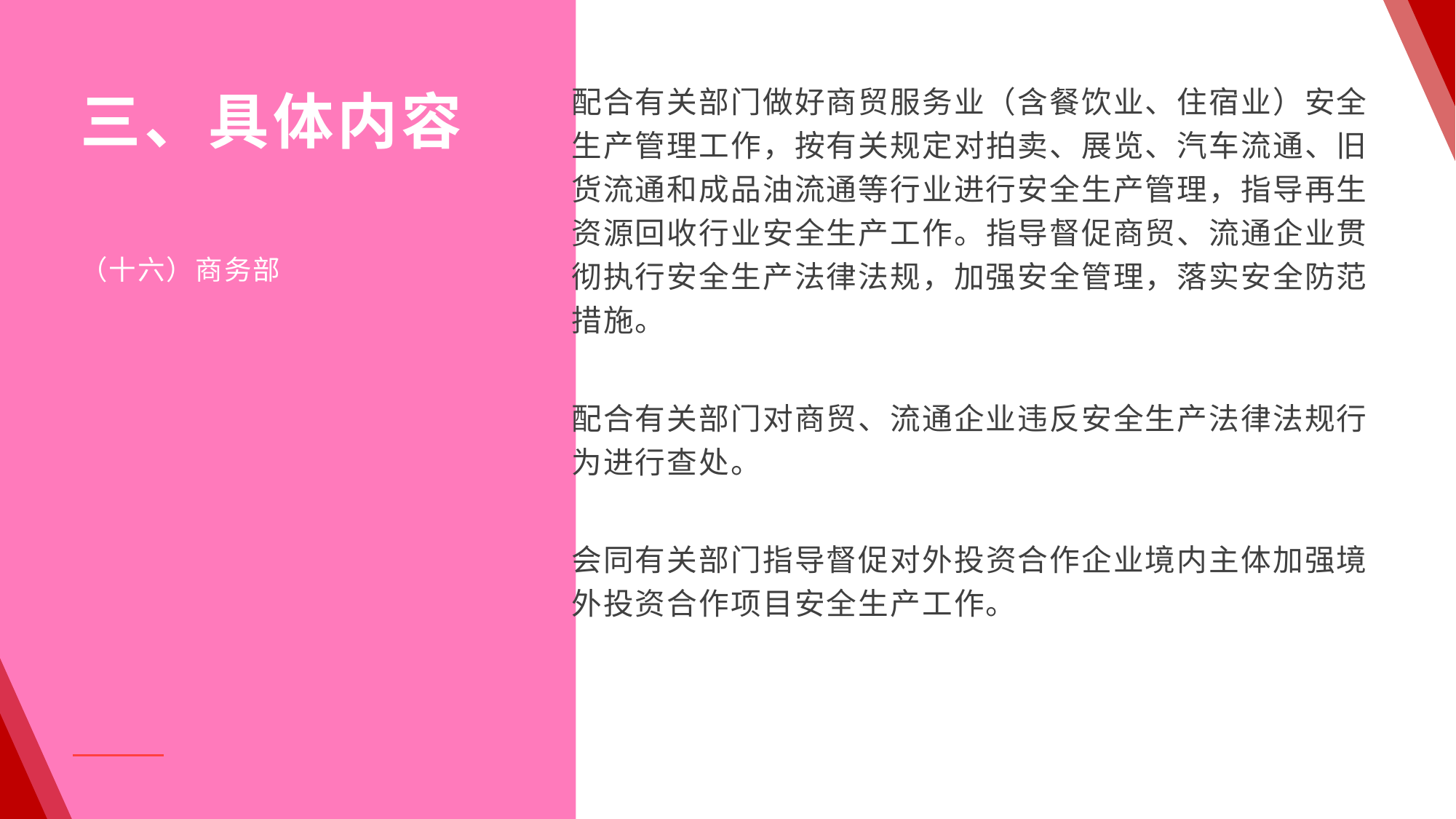

配合有关部门做好商贸服务业（含餐饮业、住宿业）安全生产管理工作，按有关规定对拍卖、展览、汽车流通、旧货流通和成品油流通等行业进行安全生产管理，指导再生资源回收行业安全生产工作。指导督促商贸、流通企业贯彻执行安全生产法律法规，加强安全管理，落实安全防范措施。
三、具体内容
（十六）商务部
配合有关部门对商贸、流通企业违反安全生产法律法规行为进行查处。
会同有关部门指导督促对外投资合作企业境内主体加强境外投资合作项目安全生产工作。